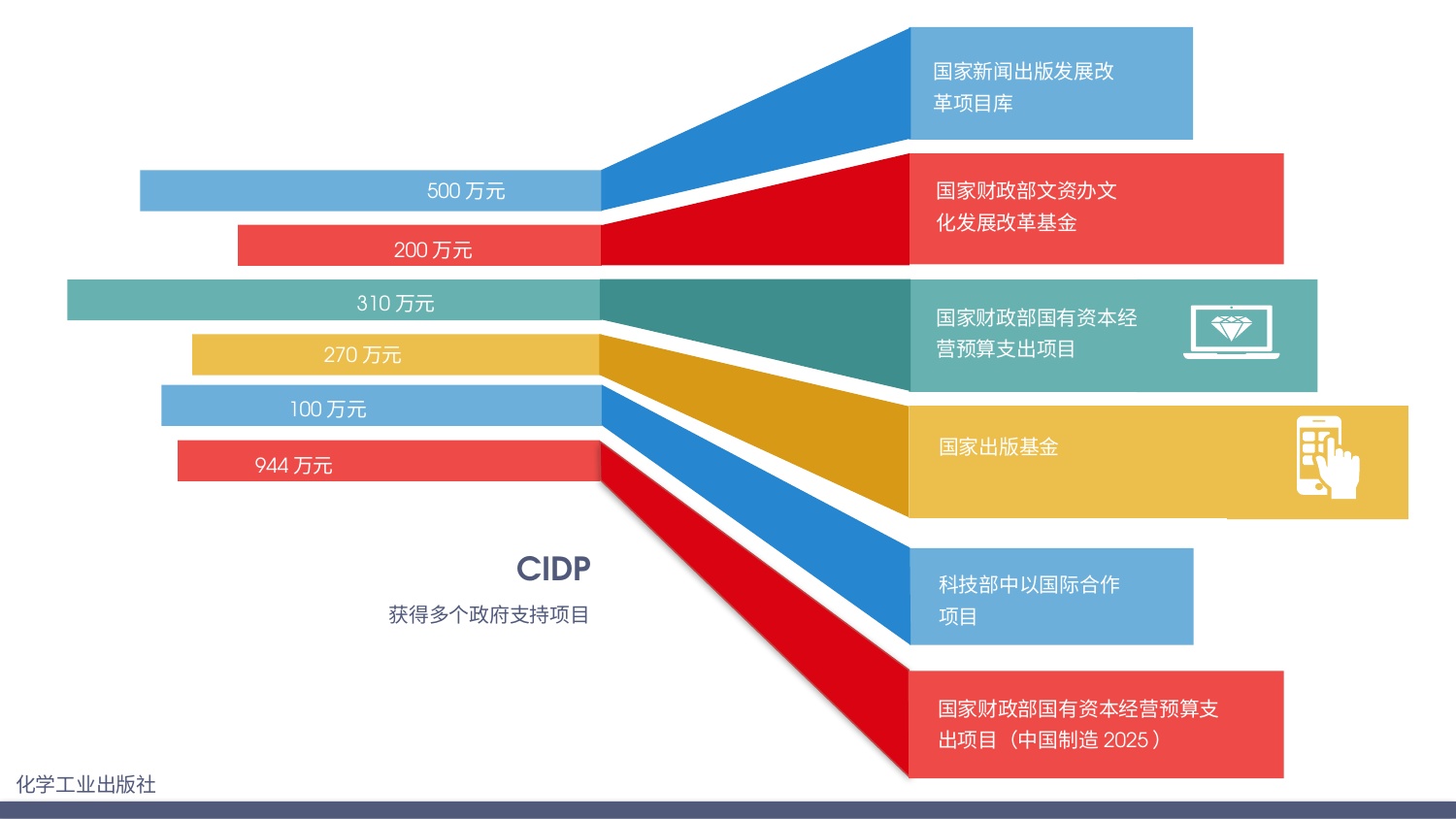

国家新闻出版发展改革项目库

国家财政部文资办文化发展改革基金

500万元

200万元

310万元
国家财政部国有资本经营预算支出项目

270万元

100万元

国家出版基金

944万元
CIDP

科技部中以国际合作项目
获得多个政府支持项目

国家财政部国有资本经营预算支出项目（中国制造2025）
化学工业出版社